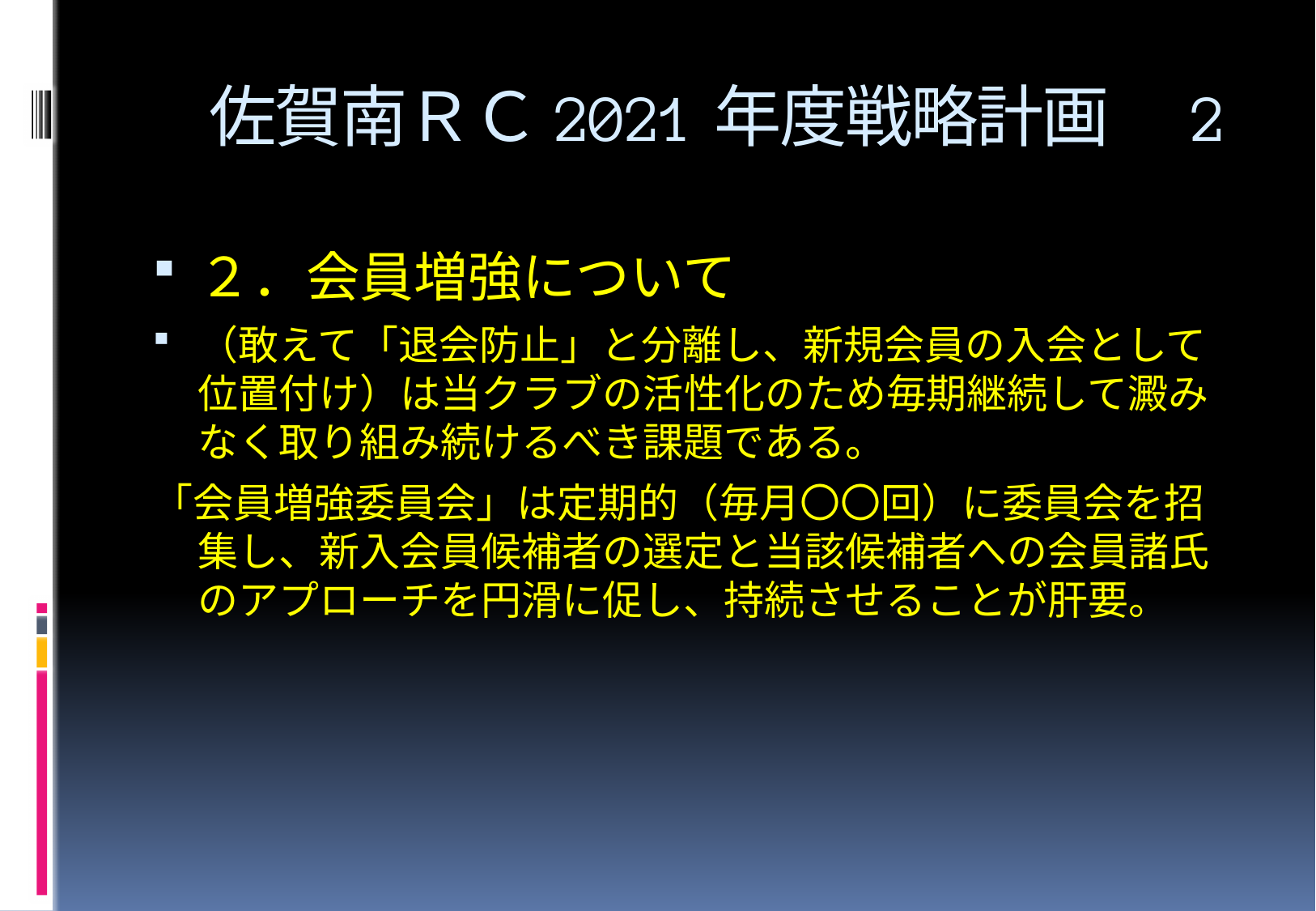

# 佐賀南ＲＣ2021年度戦略計画　2
２．会員増強について
（敢えて「退会防止」と分離し、新規会員の入会として位置付け）は当クラブの活性化のため毎期継続して澱みなく取り組み続けるべき課題である。
「会員増強委員会」は定期的（毎月〇〇回）に委員会を招集し、新入会員候補者の選定と当該候補者への会員諸氏のアプローチを円滑に促し、持続させることが肝要。